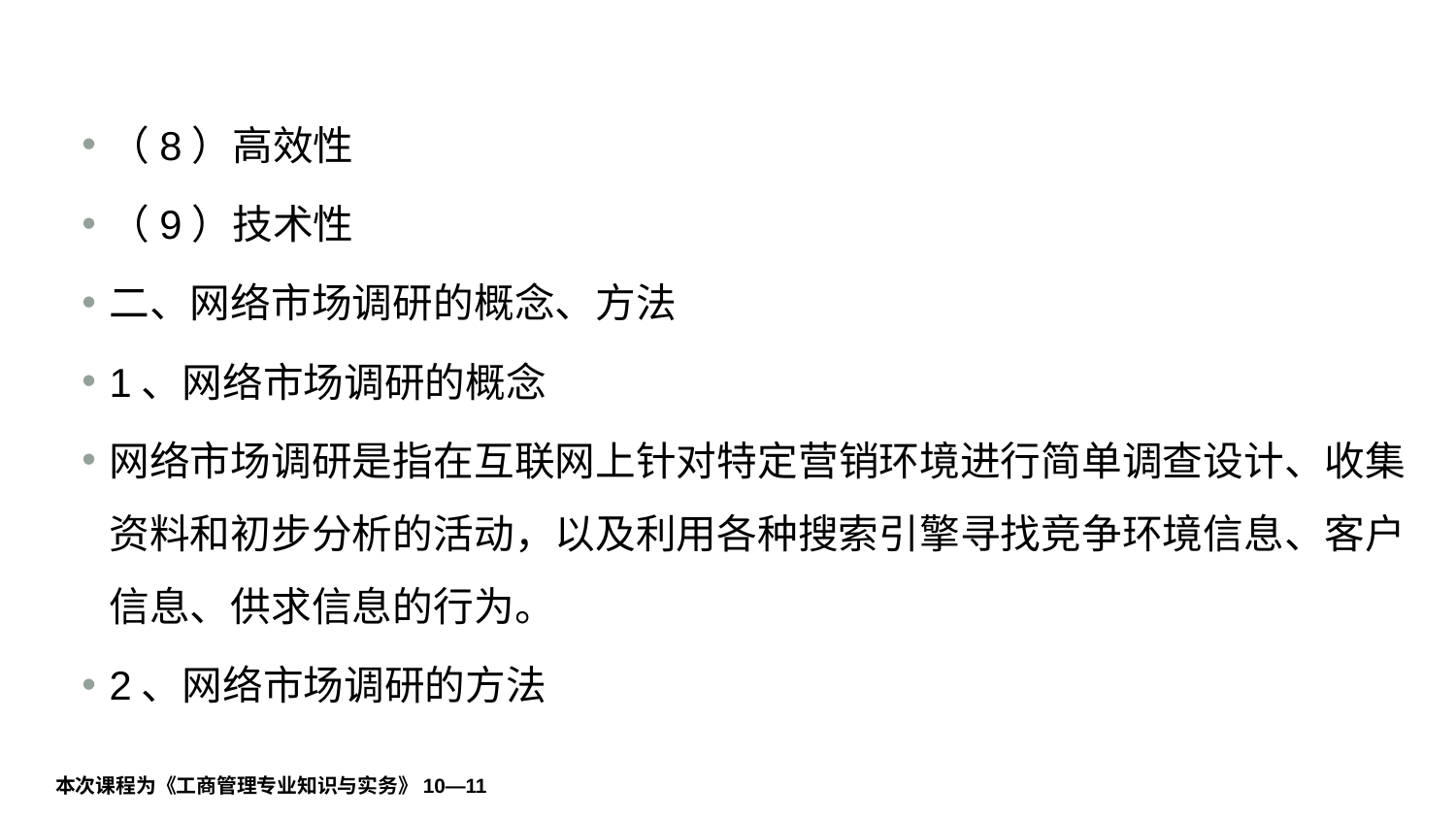

#
（8）高效性
（9）技术性
二、网络市场调研的概念、方法
1、网络市场调研的概念
网络市场调研是指在互联网上针对特定营销环境进行简单调查设计、收集资料和初步分析的活动，以及利用各种搜索引擎寻找竞争环境信息、客户信息、供求信息的行为。
2、网络市场调研的方法